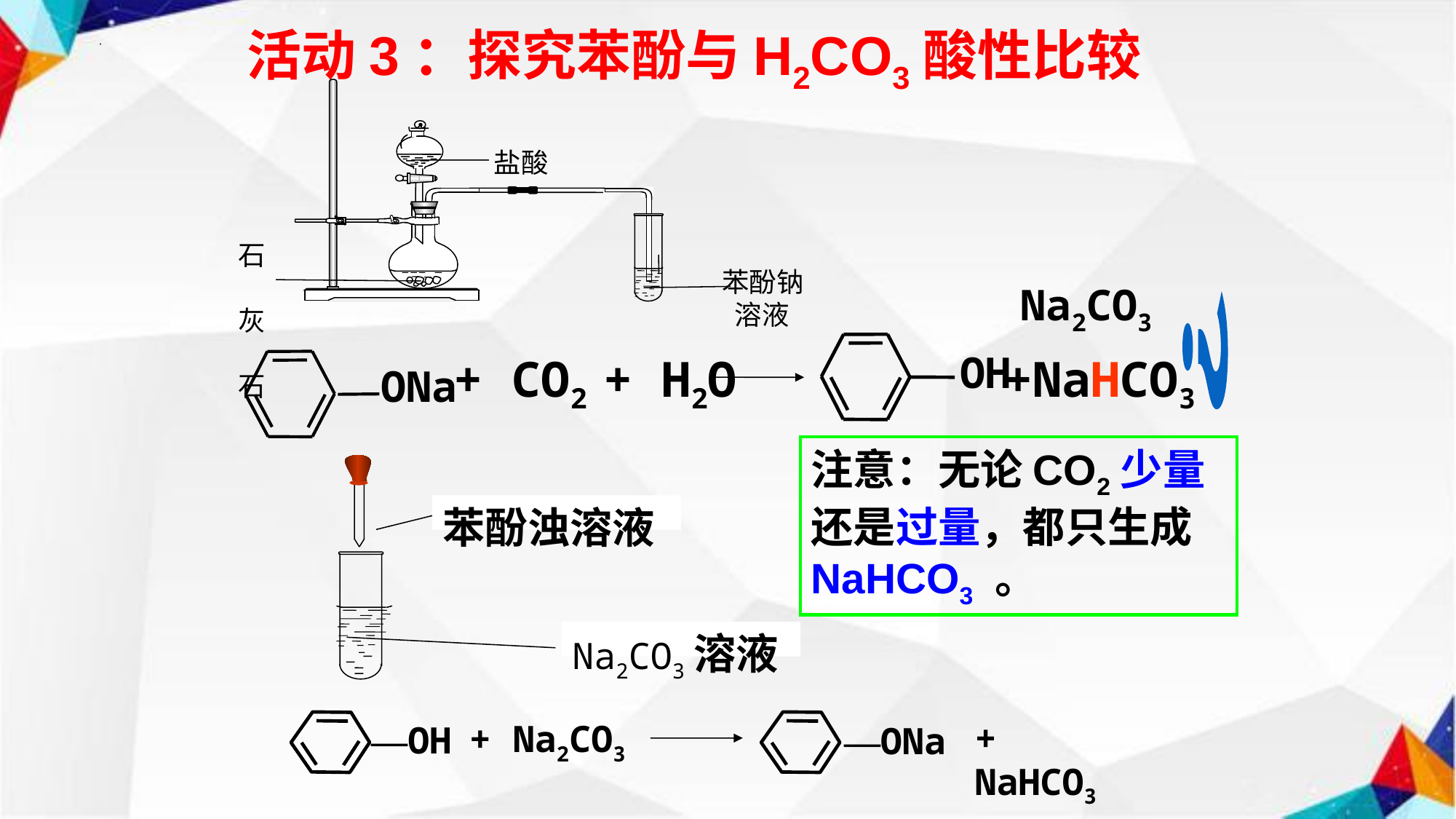

活动3：探究苯酚与H2CO3酸性比较

石      灰     石
苯酚钠     溶液

盐酸
Na2CO3
？

OH

+ CO2 + H2O
+NaHCO3

ONa

注意：无论CO2少量还是过量，都只生成NaHCO3 。

苯酚浊溶液

Na2CO3溶液

+ NaHCO3
+ Na2CO3

—OH

—ONa